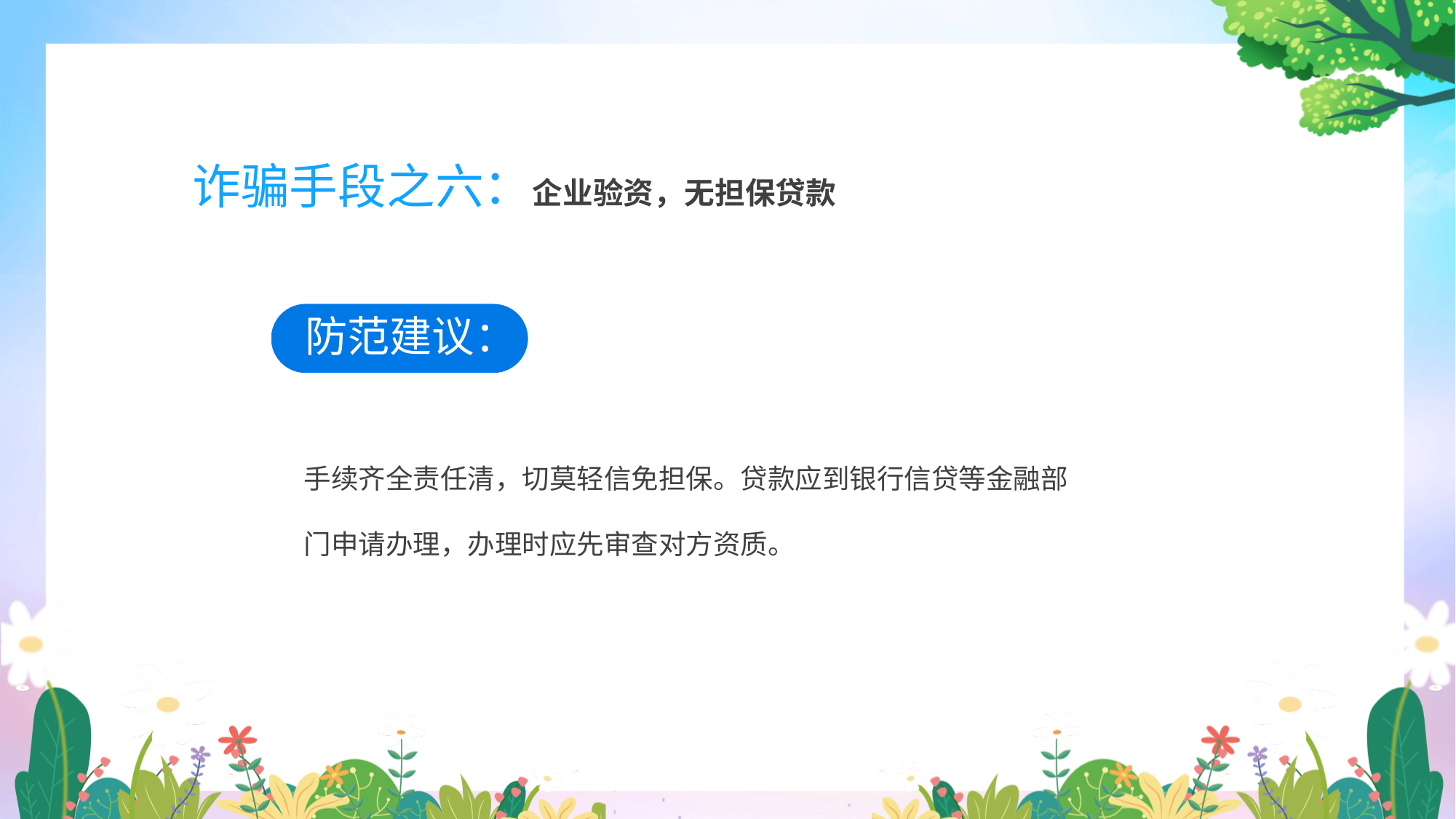

诈骗手段之六：企业验资，无担保贷款

防范建议：
手续齐全责任清，切莫轻信免担保。贷款应到银行信贷等金融部门申请办理，办理时应先审查对方资质。